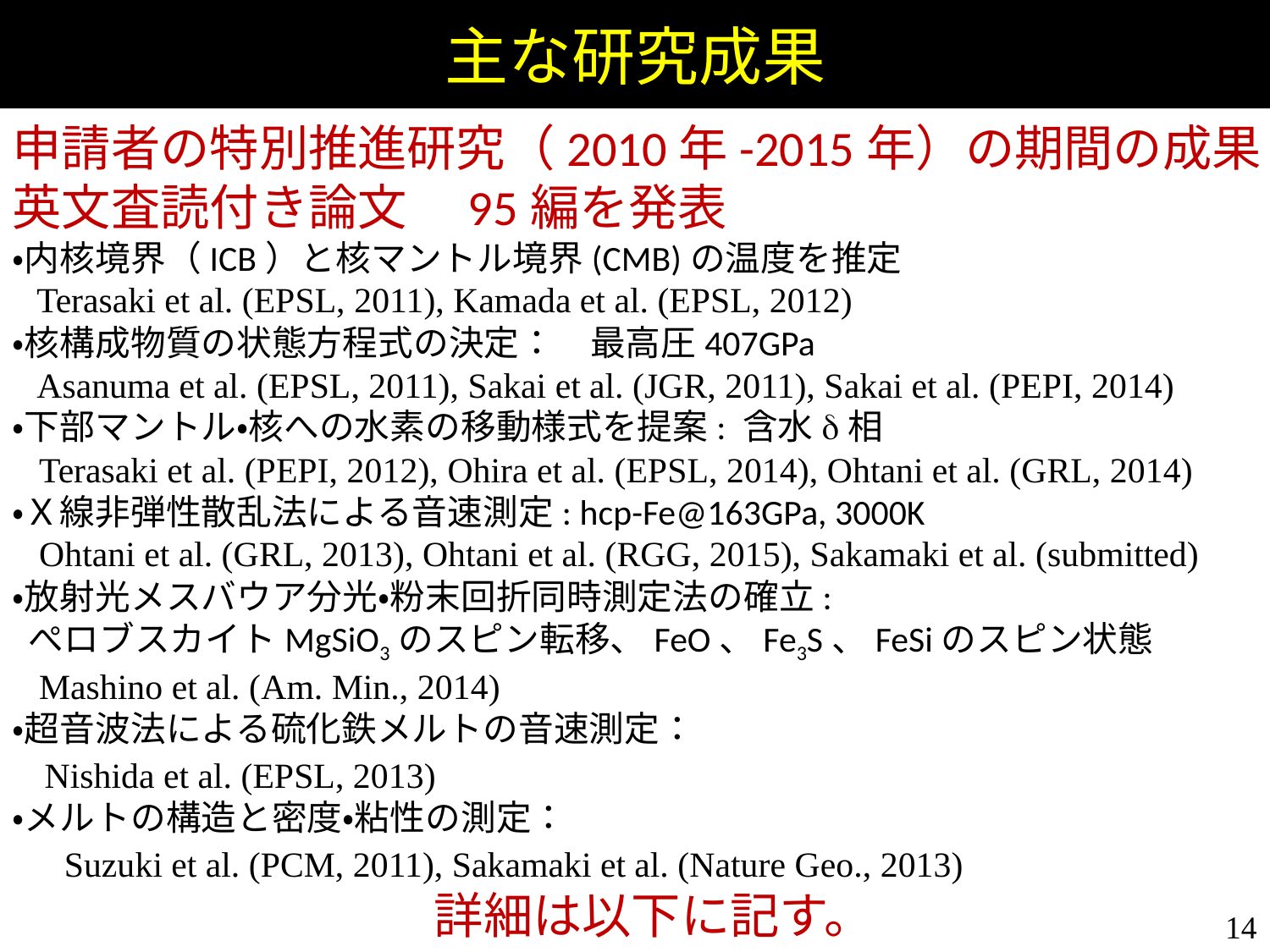

主な研究成果
申請者の特別推進研究（2010年-2015年）の期間の成果
英文査読付き論文　95編を発表
・内核境界（ICB）と核マントル境界(CMB)の温度を推定
   Terasaki et al. (EPSL, 2011), Kamada et al. (EPSL, 2012)
・核構成物質の状態方程式の決定：　最高圧407GPa
   Asanuma et al. (EPSL, 2011), Sakai et al. (JGR, 2011), Sakai et al. (PEPI, 2014)
・下部マントル・核への水素の移動様式を提案: 含水δ相
   Terasaki et al. (PEPI, 2012), Ohira et al. (EPSL, 2014), Ohtani et al. (GRL, 2014)
・Ｘ線非弾性散乱法による音速測定: hcp-Fe@163GPa, 3000K
   Ohtani et al. (GRL, 2013), Ohtani et al. (RGG, 2015), Sakamaki et al. (submitted)
・放射光メスバウア分光・粉末回折同時測定法の確立:
 ぺロブスカイトMgSiO3のスピン転移、FeO、Fe3S、FeSiのスピン状態
   Mashino et al. (Am. Min., 2014)
・超音波法による硫化鉄メルトの音速測定：
    Nishida et al. (EPSL, 2013)
・メルトの構造と密度・粘性の測定：
　 Suzuki et al. (PCM, 2011), Sakamaki et al. (Nature Geo., 2013)
詳細は以下に記す。
14